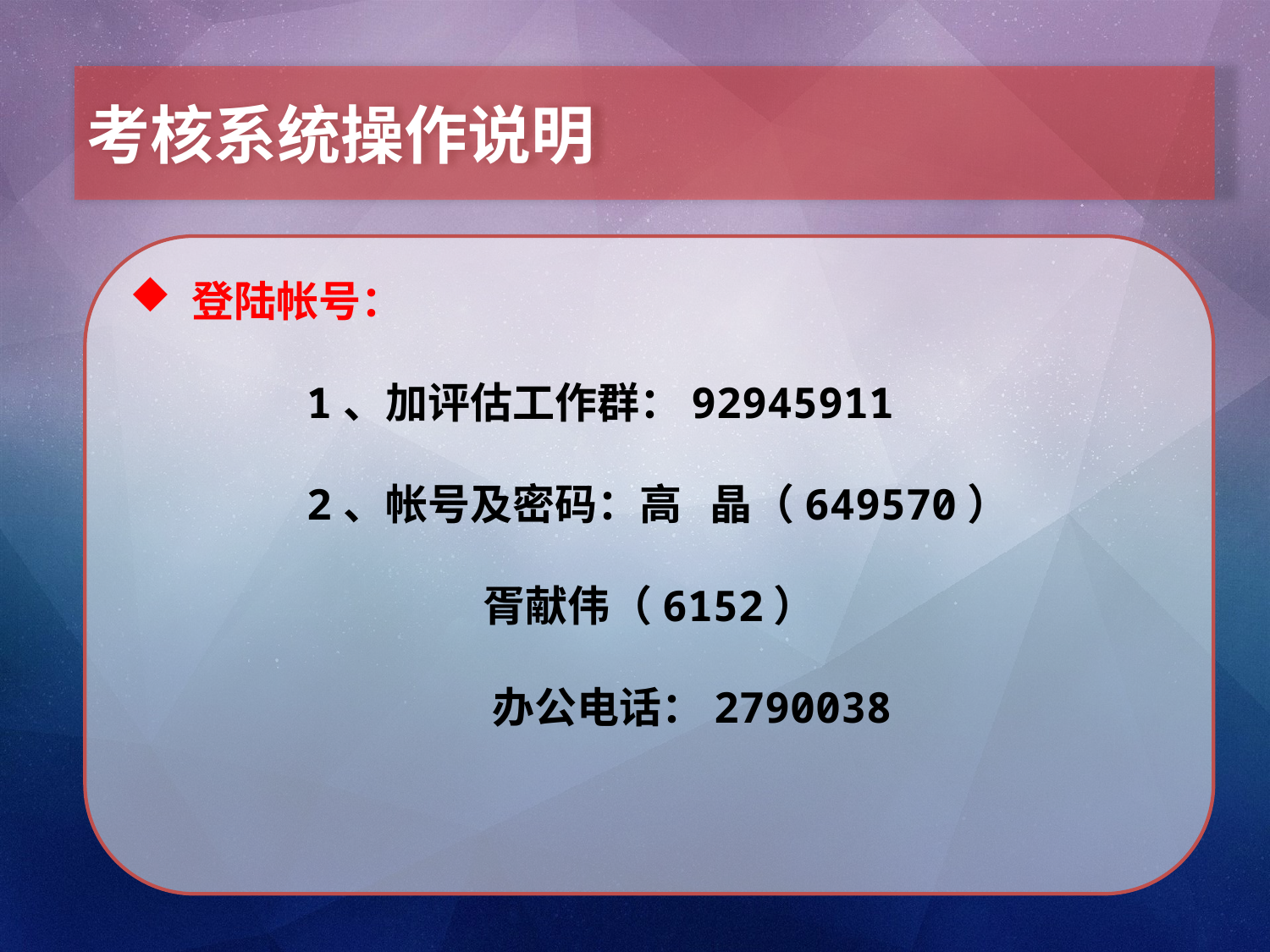

考核系统操作说明
 登陆帐号：

       1、加评估工作群：92945911

       2、帐号及密码：高   晶（649570）

                                    胥献伟（6152）

                                     办公电话：2790038